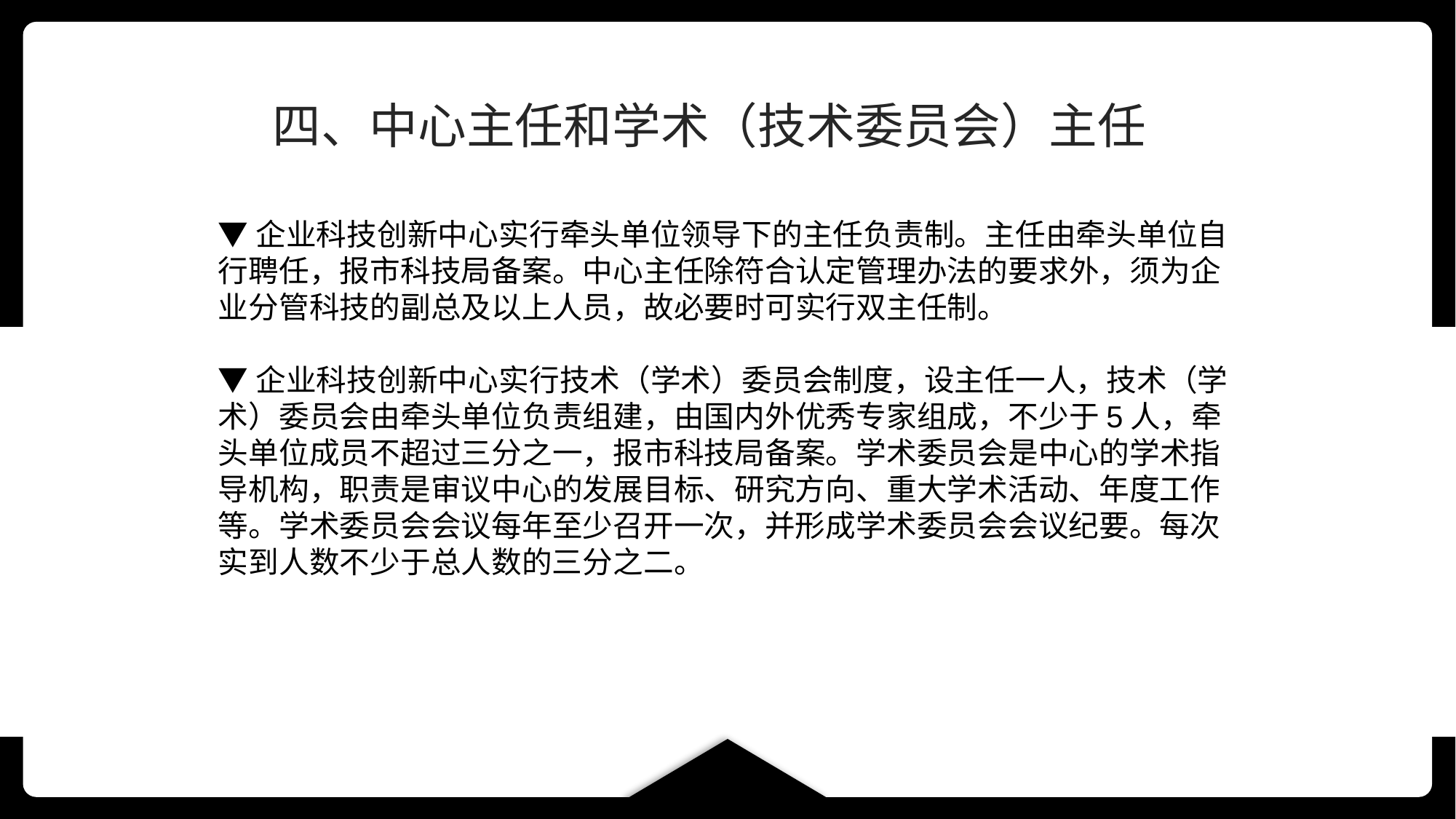

四、中心主任和学术（技术委员会）主任
▼企业科技创新中心实行牵头单位领导下的主任负责制。主任由牵头单位自行聘任，报市科技局备案。中心主任除符合认定管理办法的要求外，须为企业分管科技的副总及以上人员，故必要时可实行双主任制。

▼企业科技创新中心实行技术（学术）委员会制度，设主任一人，技术（学术）委员会由牵头单位负责组建，由国内外优秀专家组成，不少于5人，牵头单位成员不超过三分之一，报市科技局备案。学术委员会是中心的学术指导机构，职责是审议中心的发展目标、研究方向、重大学术活动、年度工作等。学术委员会会议每年至少召开一次，并形成学术委员会会议纪要。每次实到人数不少于总人数的三分之二。